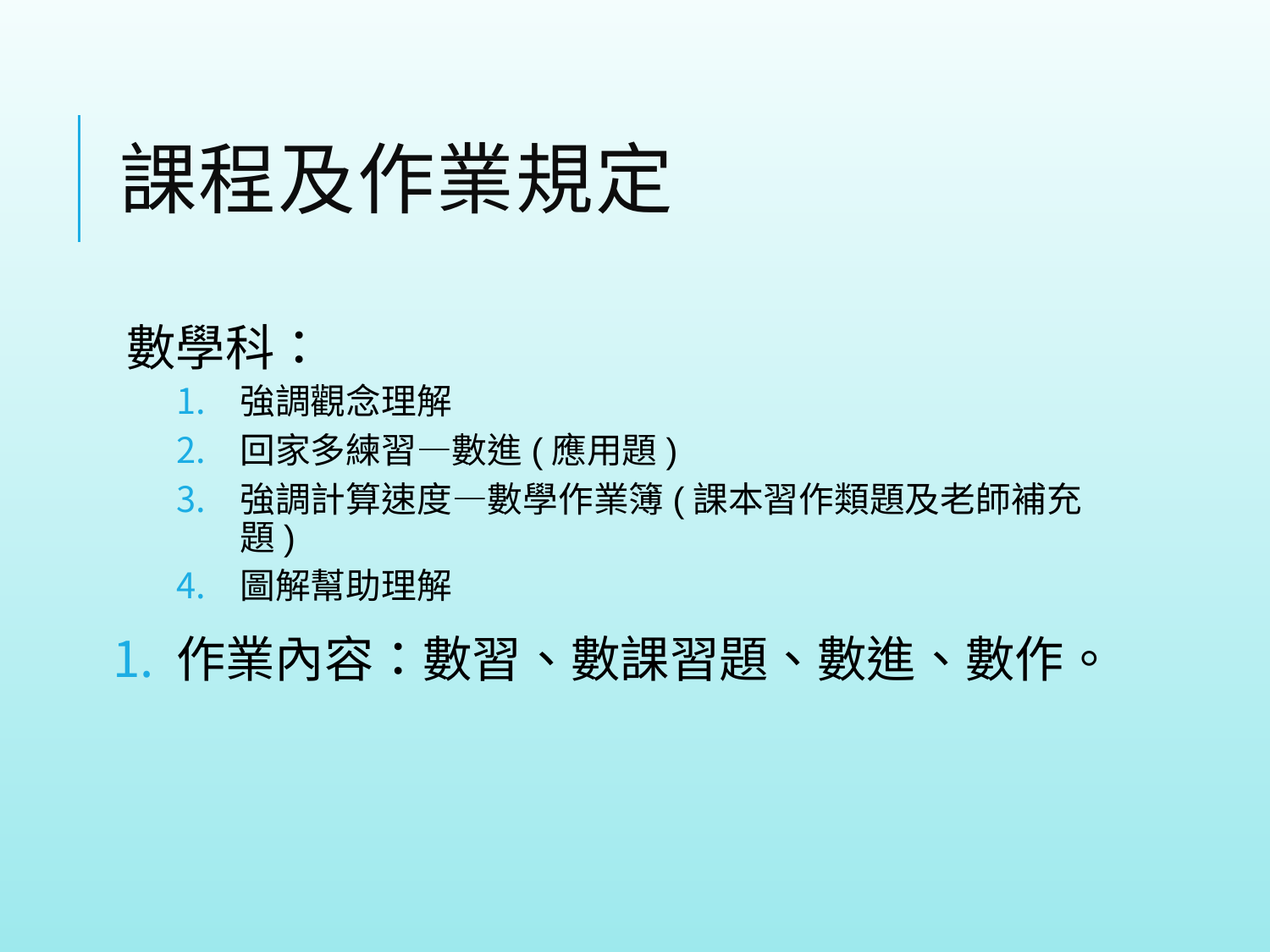

# 課程及作業規定
數學科：
強調觀念理解
回家多練習—數進(應用題)
強調計算速度—數學作業簿(課本習作類題及老師補充題)
圖解幫助理解
作業內容：數習、數課習題、數進、數作。